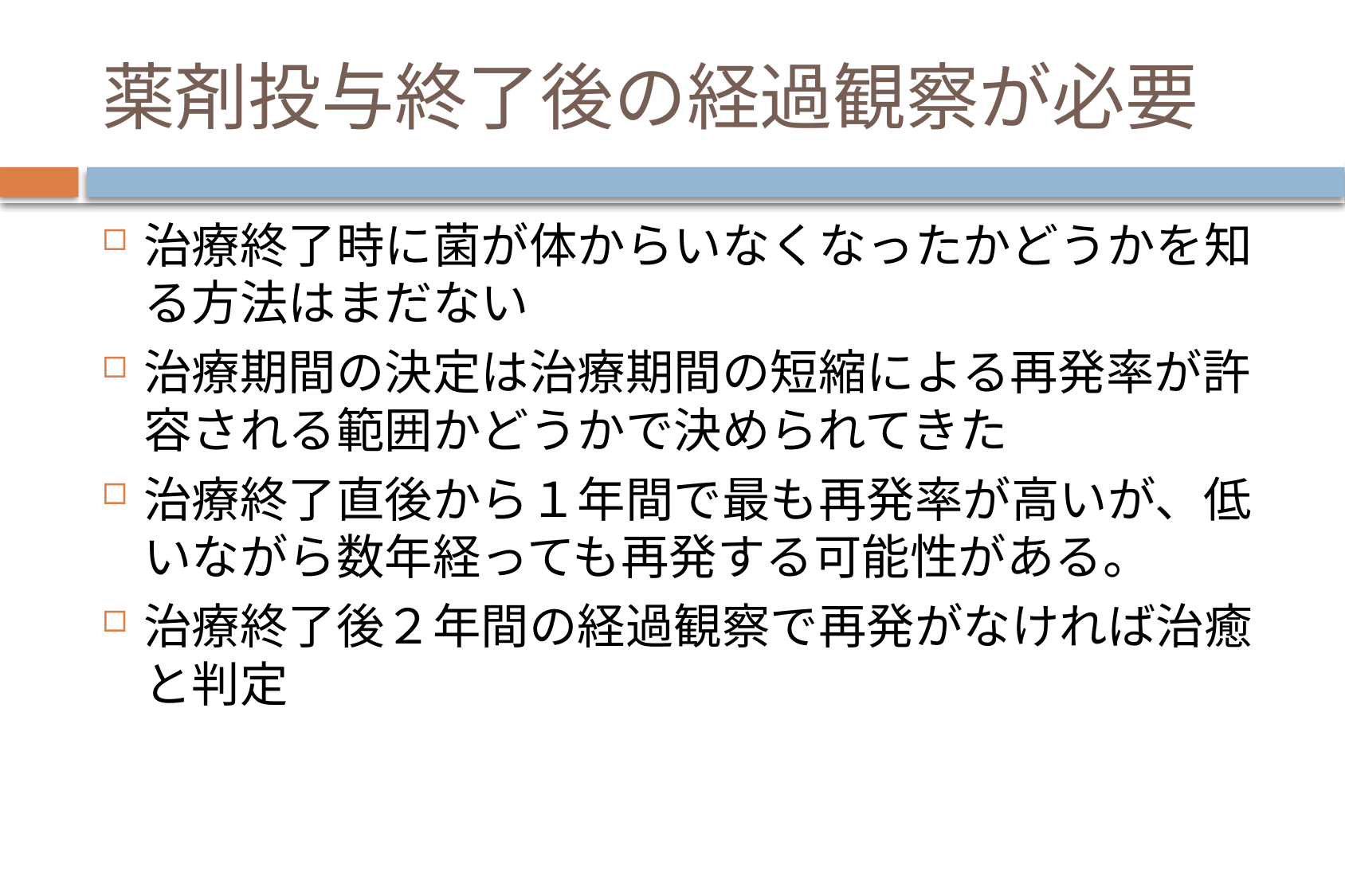

# 薬剤投与終了後の経過観察が必要
治療終了時に菌が体からいなくなったかどうかを知る方法はまだない
治療期間の決定は治療期間の短縮による再発率が許容される範囲かどうかで決められてきた
治療終了直後から１年間で最も再発率が高いが、低いながら数年経っても再発する可能性がある。
治療終了後２年間の経過観察で再発がなければ治癒と判定